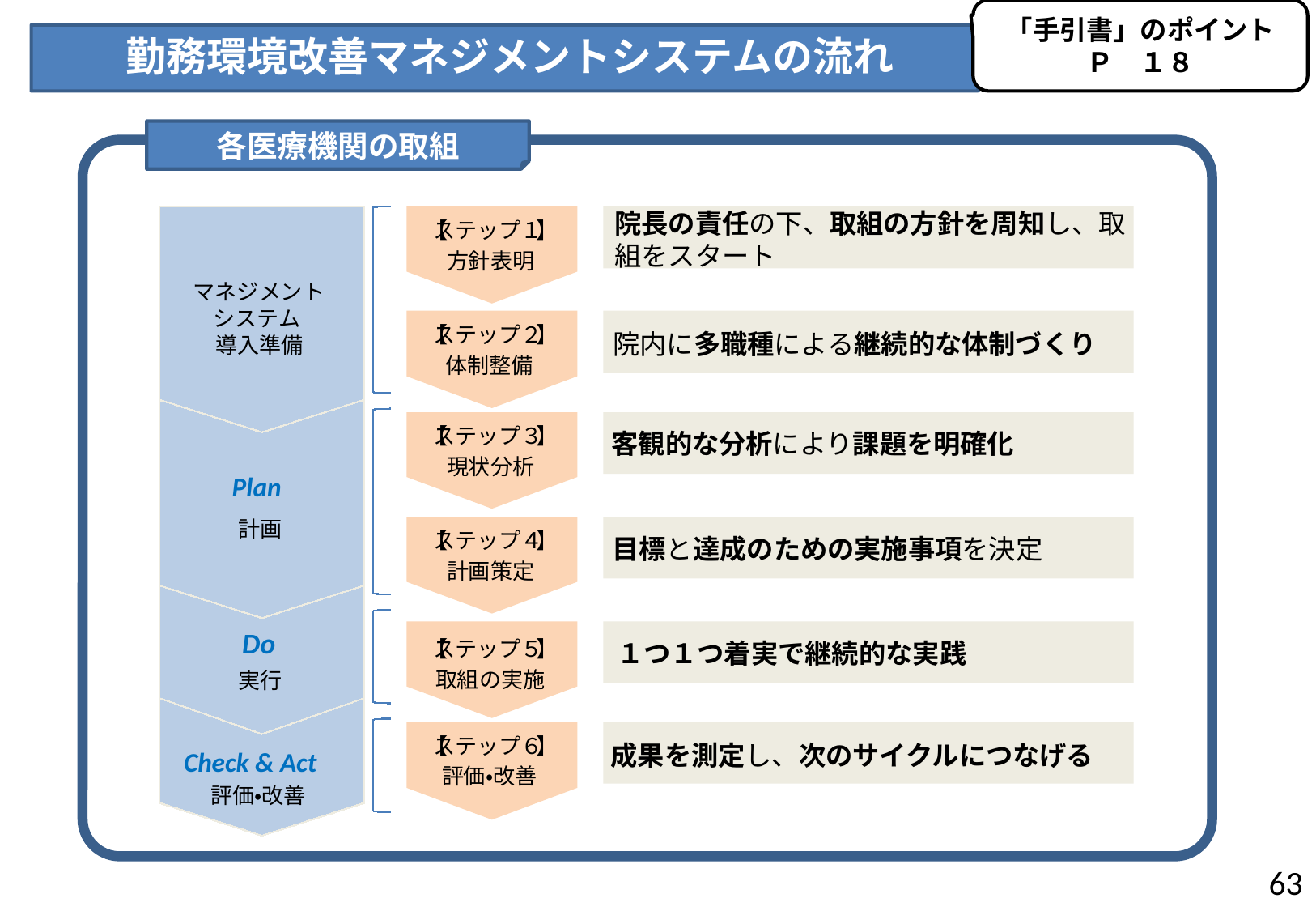

「手引書」のポイント
Ｐ　１８
勤務環境改善マネジメントシステムの流れ
各医療機関の取組

院長の責任の下、取組の方針を周知し、取組をスタート

【
ステップ１
】
方針表明
マネジメント
システム

【
ステップ２
】
院内に多職種による継続的な体制づくり
導入準備
体制整備

【
ステップ３
】
客観的な分析により課題を明確化
現状分析
Plan
計画

【
ステップ４
】
目標と達成のための実施事項を決定
計画策定

Do
【
ステップ５
】
１つ１つ着実で継続的な実践
取組の実施
実行

【
ステップ６
】
成果を測定し、次のサイクルにつなげる
Check & Act
評価・改善
評価・改善
63